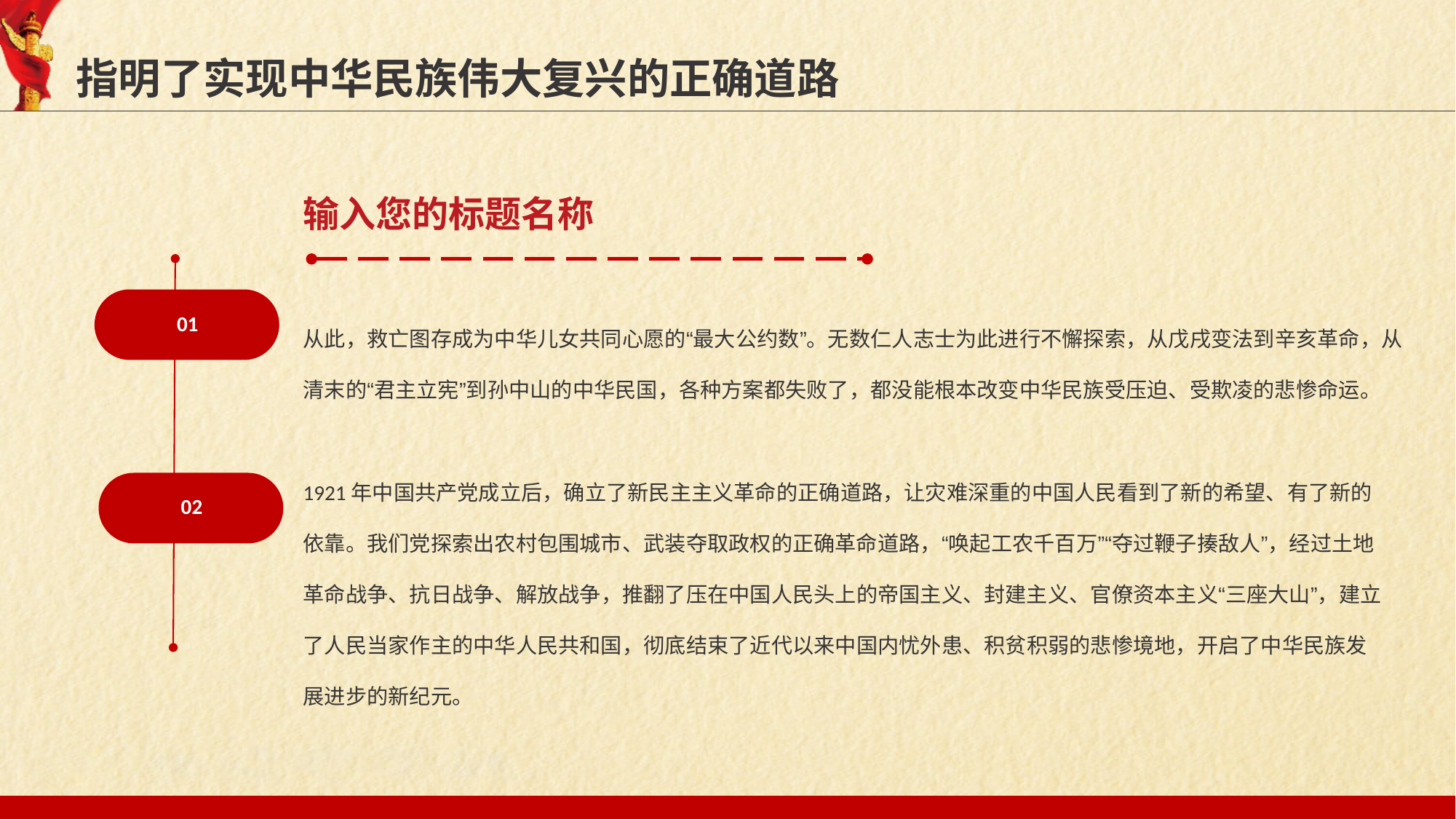

指明了实现中华民族伟大复兴的正确道路
输入您的标题名称

从此，救亡图存成为中华儿女共同心愿的“最大公约数”。无数仁人志士为此进行不懈探索，从戊戌变法到辛亥革命，从清末的“君主立宪”到孙中山的中华民国，各种方案都失败了，都没能根本改变中华民族受压迫、受欺凌的悲惨命运。
01
1921年中国共产党成立后，确立了新民主主义革命的正确道路，让灾难深重的中国人民看到了新的希望、有了新的依靠。我们党探索出农村包围城市、武装夺取政权的正确革命道路，“唤起工农千百万”“夺过鞭子揍敌人”，经过土地革命战争、抗日战争、解放战争，推翻了压在中国人民头上的帝国主义、封建主义、官僚资本主义“三座大山”，建立了人民当家作主的中华人民共和国，彻底结束了近代以来中国内忧外患、积贫积弱的悲惨境地，开启了中华民族发展进步的新纪元。

02